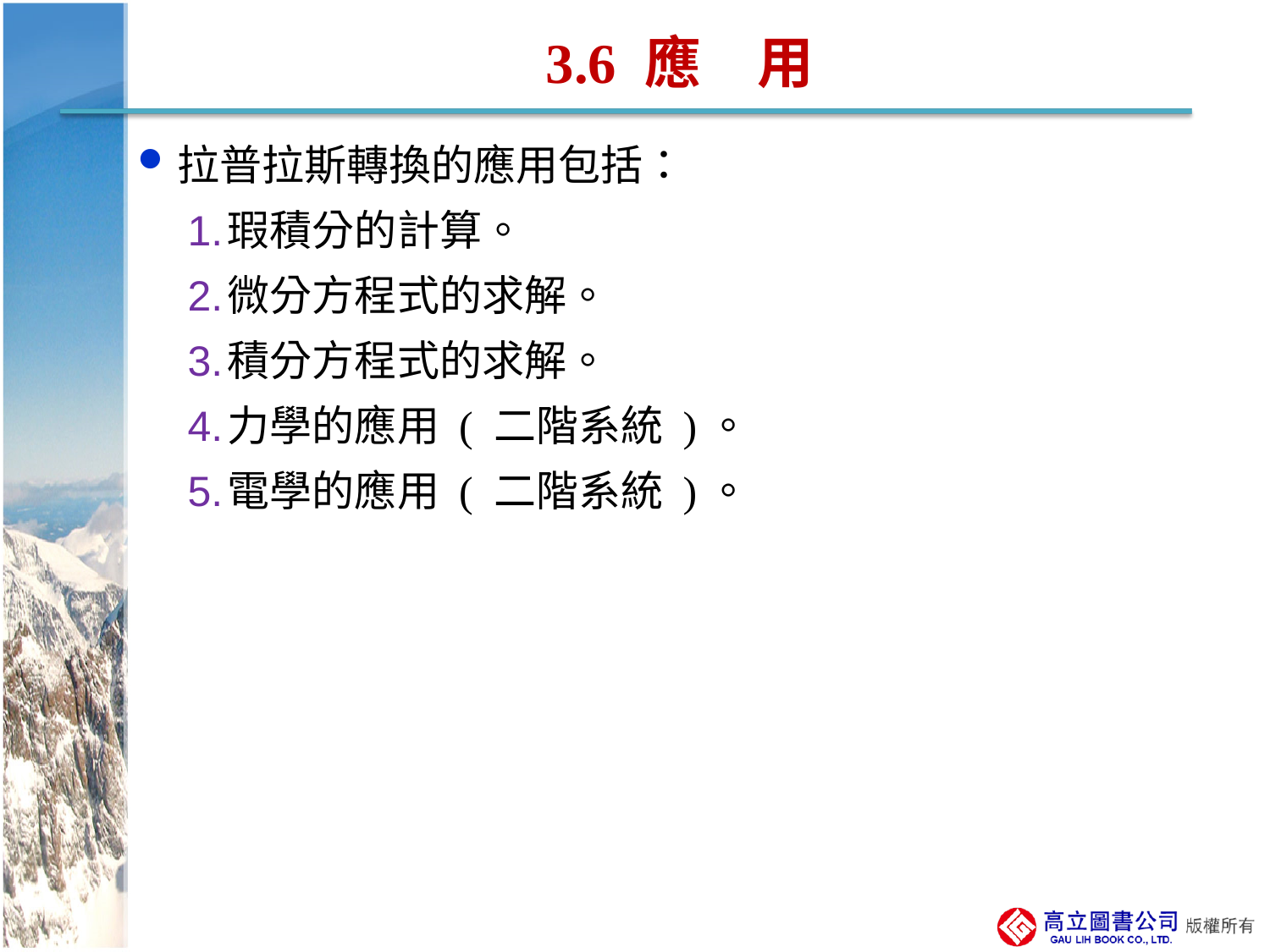

# 3.6 應　用
拉普拉斯轉換的應用包括：
瑕積分的計算。
微分方程式的求解。
積分方程式的求解。
力學的應用 ( 二階系統 )。
電學的應用 ( 二階系統 )。